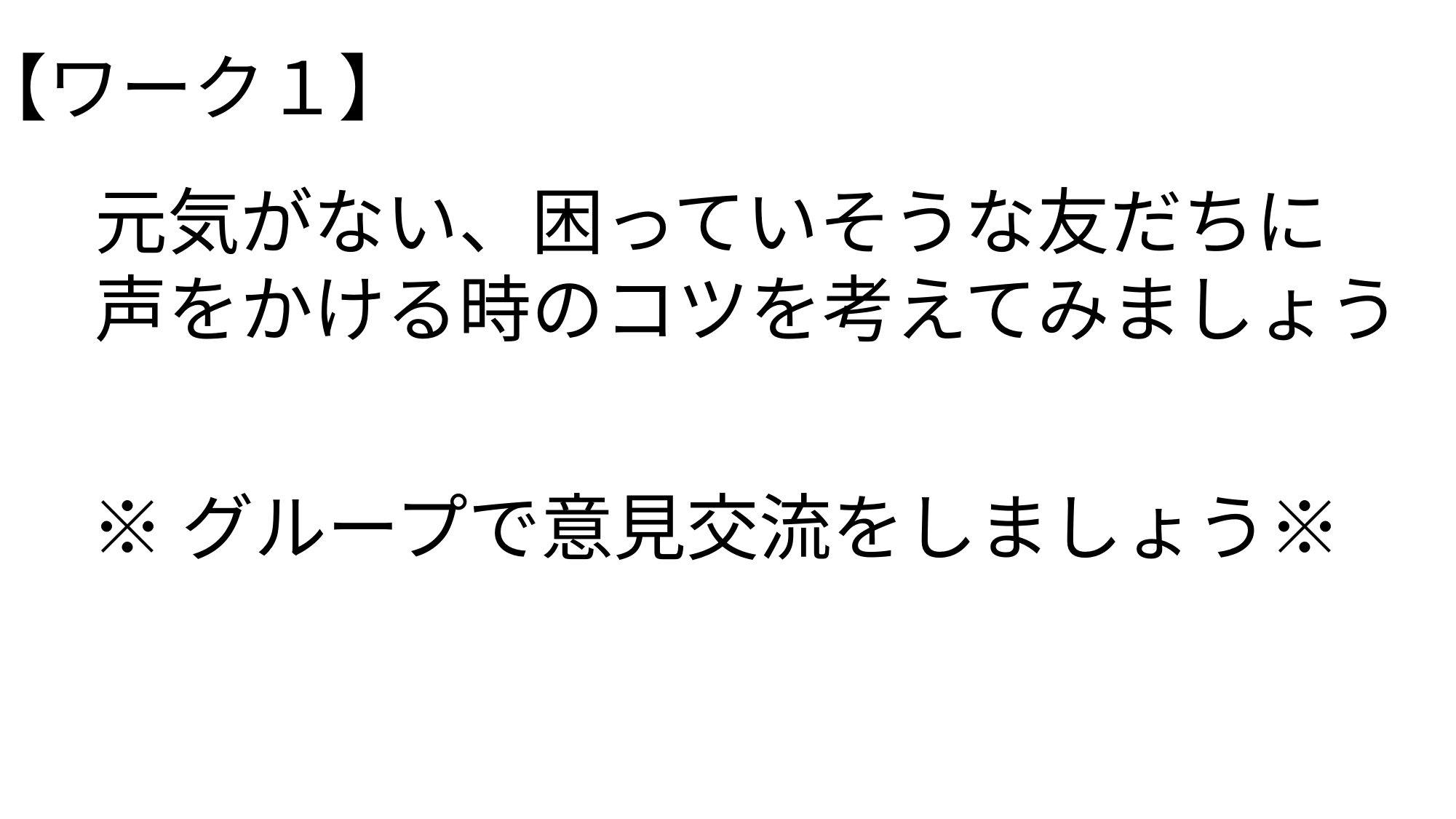

【ワーク１】
元気がない、困っていそうな友だちに
声をかける時のコツを考えてみましょう
※グループで意見交流をしましょう※